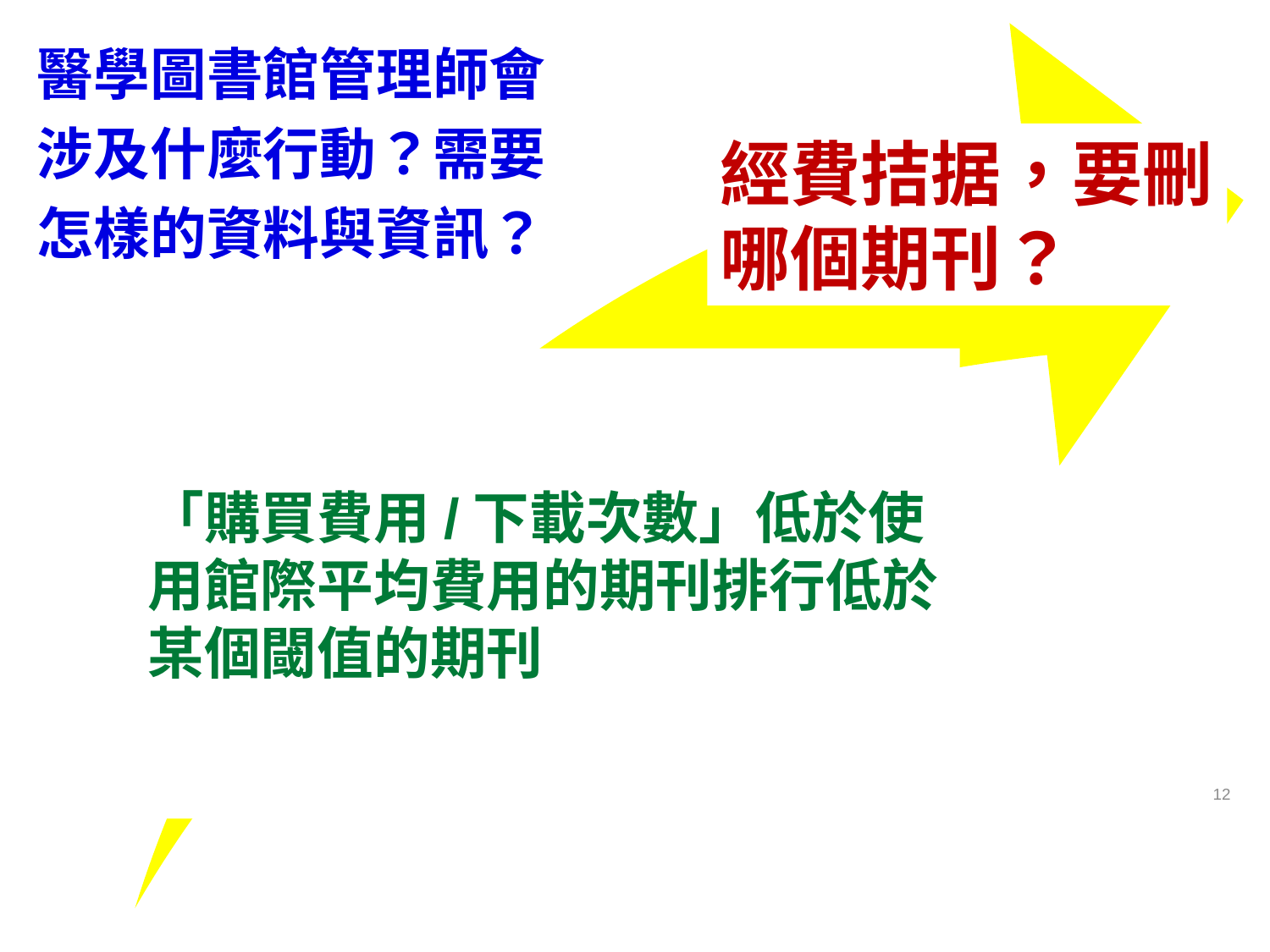

Better  Data
Better Information
Better Action
醫學圖書館管理師會涉及什麼行動？需要怎樣的資料與資訊？
經費拮据，要刪哪個期刊？
「購買費用/下載次數」低於使用館際平均費用的期刊排行低於某個閾值的期刊
12